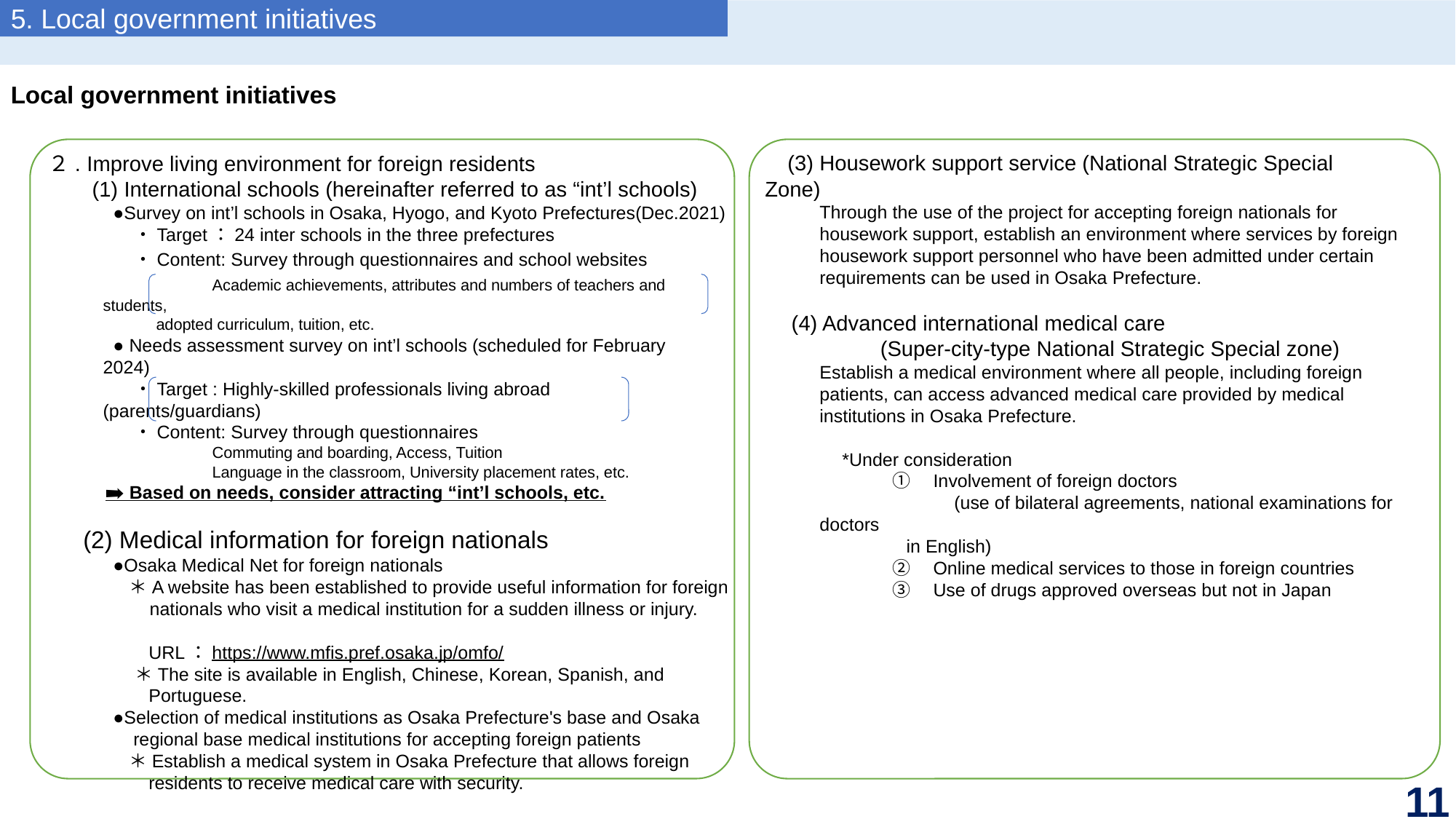

5. Local government initiatives

Local government initiatives

　(3) Housework support service (National Strategic Special Zone)
Through the use of the project for accepting foreign nationals for housework support, establish an environment where services by foreign housework support personnel who have been admitted under certain requirements can be used in Osaka Prefecture.

　(4) Advanced international medical care
	 (Super-city-type National Strategic Special zone)
Establish a medical environment where all people, including foreign patients, can access advanced medical care provided by medical institutions in Osaka Prefecture.

　*Under consideration
　　　　①　Involvement of foreign doctors
	     (use of bilateral agreements, national examinations for doctors
                 in English)
　　　　②　Online medical services to those in foreign countries
　　　　③　Use of drugs approved overseas but not in Japan

２. Improve living environment for foreign residents
　(1) International schools (hereinafter referred to as “int’l schools)
●Survey on int’l schools in Osaka, Hyogo, and Kyoto Prefectures(Dec.2021)
・Target：24 inter schools in the three prefectures
・Content: Survey through questionnaires and school websites　　　　　　　	Academic achievements, attributes and numbers of teachers and students,
     adopted curriculum, tuition, etc.
● Needs assessment survey on int’l schools (scheduled for February 2024)
・Target : Highly-skilled professionals living abroad (parents/guardians)
・Content: Survey through questionnaires
	Commuting and boarding, Access, Tuition
	Language in the classroom, University placement rates, etc.
       ➡ Based on needs, consider attracting “int’l schools, etc.

  (2) Medical information for foreign nationals
●Osaka Medical Net for foreign nationals
   ＊A website has been established to provide useful information for foreign
   nationals who visit a medical institution for a sudden illness or injury.
       URL：https://www.mfis.pref.osaka.jp/omfo/
　 ＊The site is available in English, Chinese, Korean, Spanish, and
       Portuguese.
●Selection of medical institutions as Osaka Prefecture's base and Osaka
    regional base medical institutions for accepting foreign patients
   ＊Establish a medical system in Osaka Prefecture that allows foreign
       residents to receive medical care with security.

11